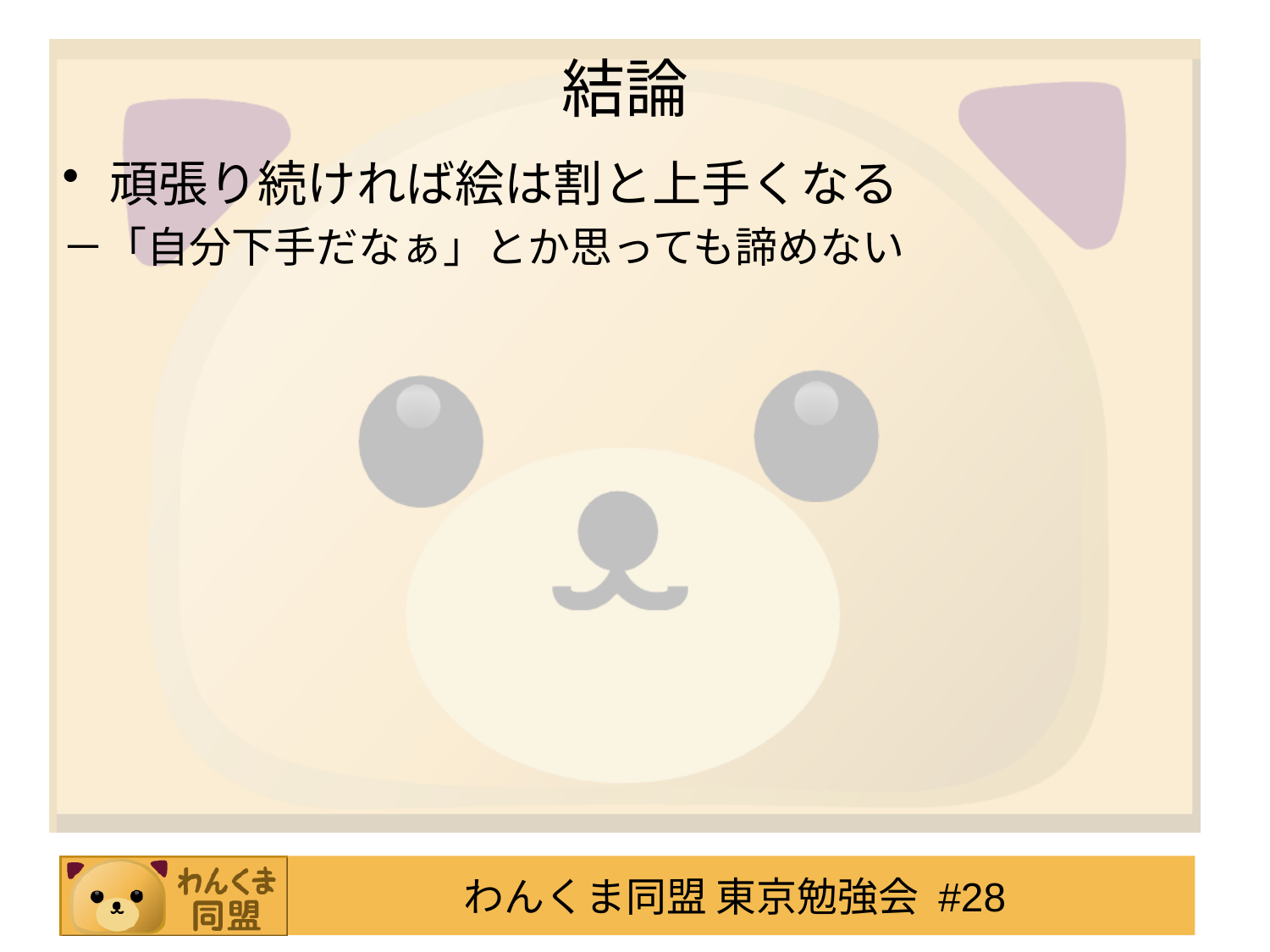

結論
頑張り続ければ絵は割と上手くなる
－「自分下手だなぁ」とか思っても諦めない